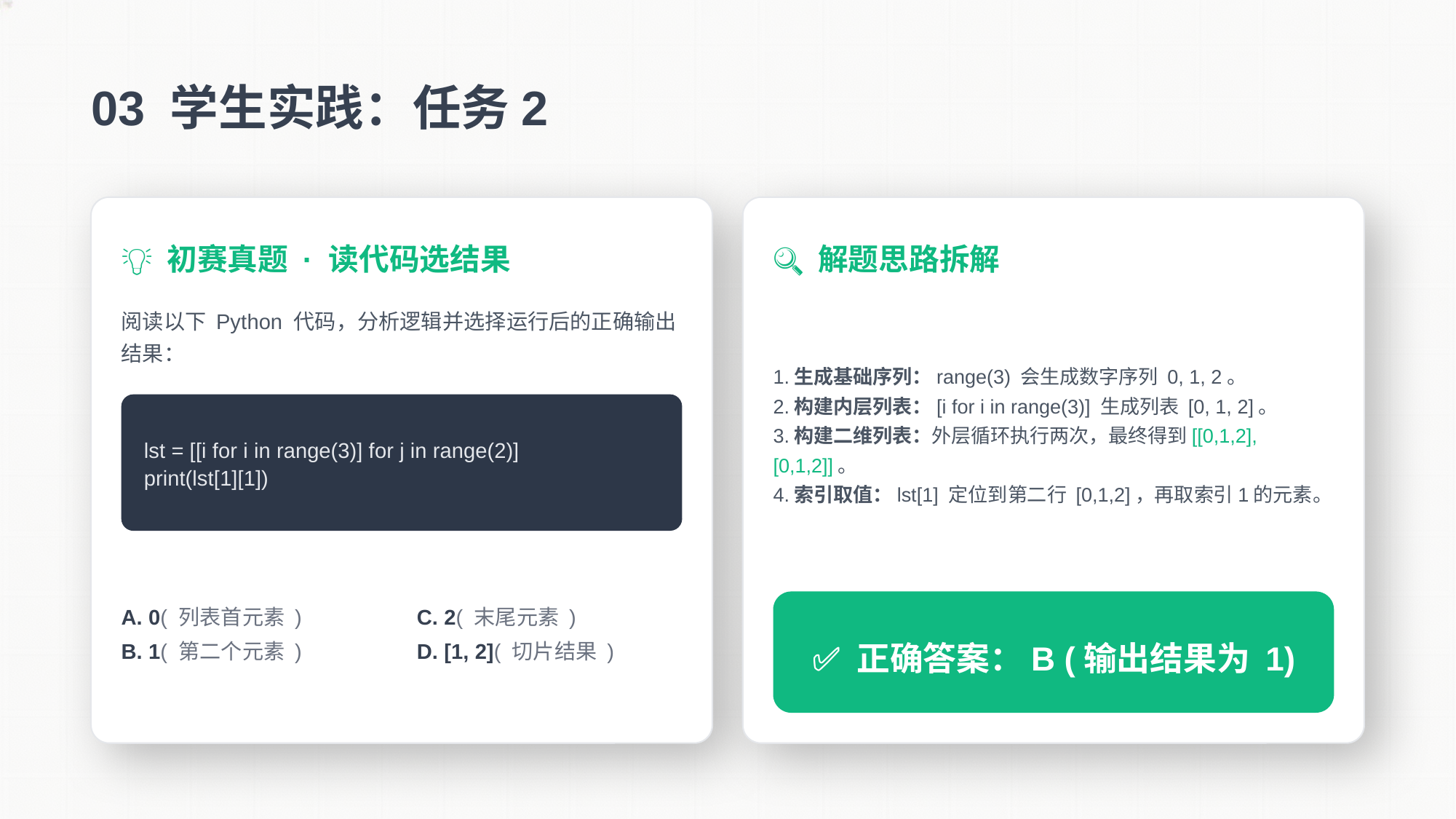

03 学生实践：任务2

💡 初赛真题 · 读代码选结果
🔍 解题思路拆解
阅读以下 Python 代码，分析逻辑并选择运行后的正确输出结果：
1.生成基础序列：range(3) 会生成数字序列 0, 1, 2。
2.构建内层列表：[i for i in range(3)] 生成列表 [0, 1, 2]。
3.构建二维列表：外层循环执行两次，最终得到[[0,1,2], [0,1,2]]。
4.索引取值：lst[1] 定位到第二行 [0,1,2]，再取索引1的元素。

lst = [[i for i in range(3)] for j in range(2)]
print(lst[1][1])
A. 0( 列表首元素 )
B. 1( 第二个元素 )
C. 2( 末尾元素 )
D. [1, 2]( 切片结果 )

✅ 正确答案：B (输出结果为 1)